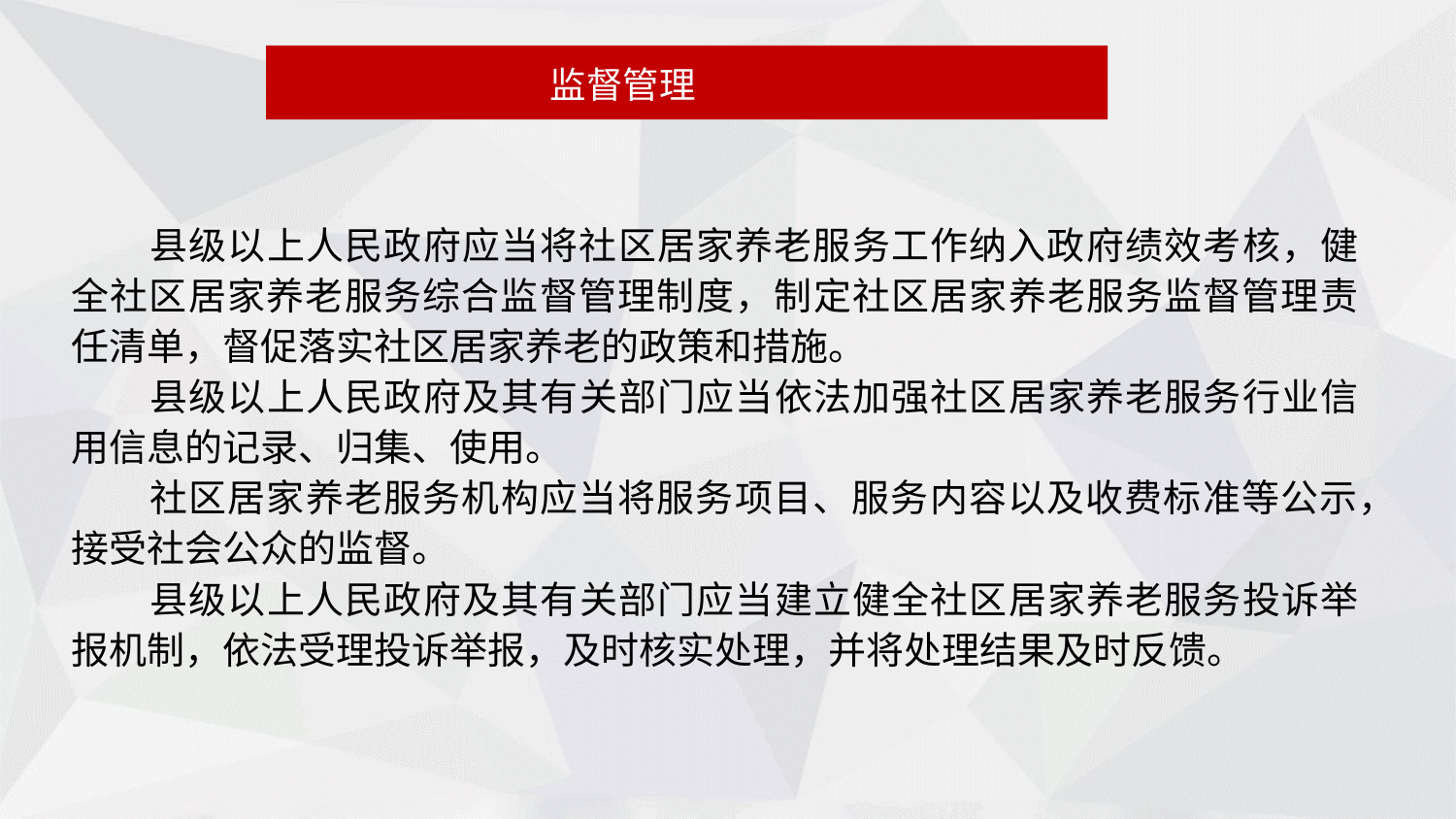

监督管理
县级以上人民政府应当将社区居家养老服务工作纳入政府绩效考核，健全社区居家养老服务综合监督管理制度，制定社区居家养老服务监督管理责任清单，督促落实社区居家养老的政策和措施。
县级以上人民政府及其有关部门应当依法加强社区居家养老服务行业信用信息的记录、归集、使用。
社区居家养老服务机构应当将服务项目、服务内容以及收费标准等公示，接受社会公众的监督。
县级以上人民政府及其有关部门应当建立健全社区居家养老服务投诉举报机制，依法受理投诉举报，及时核实处理，并将处理结果及时反馈。